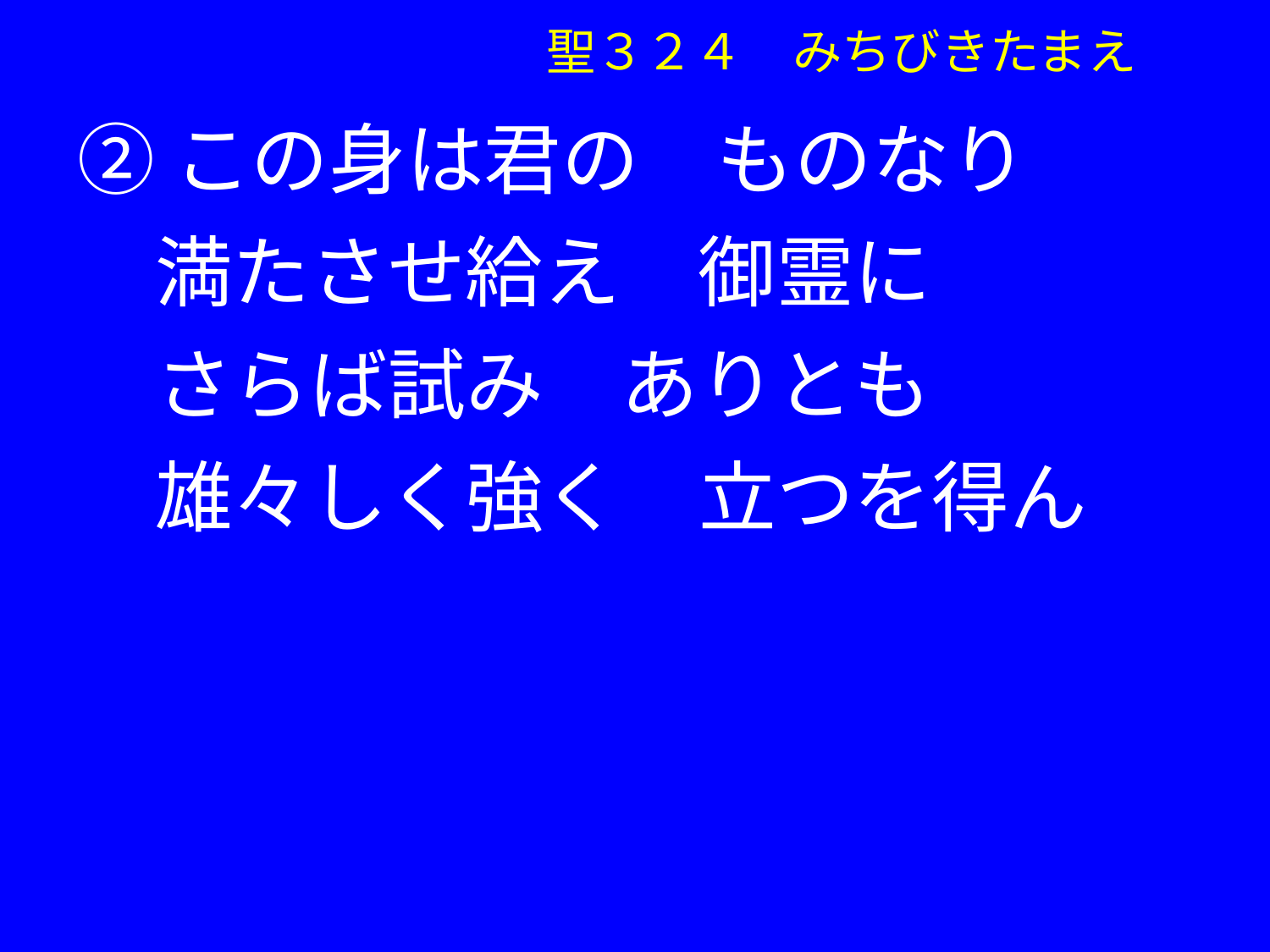

聖３２４　みちびきたまえ
②この身は君の　ものなり
　満たさせ給え　御霊に
　さらば試み　ありとも
　雄々しく強く　立つを得ん